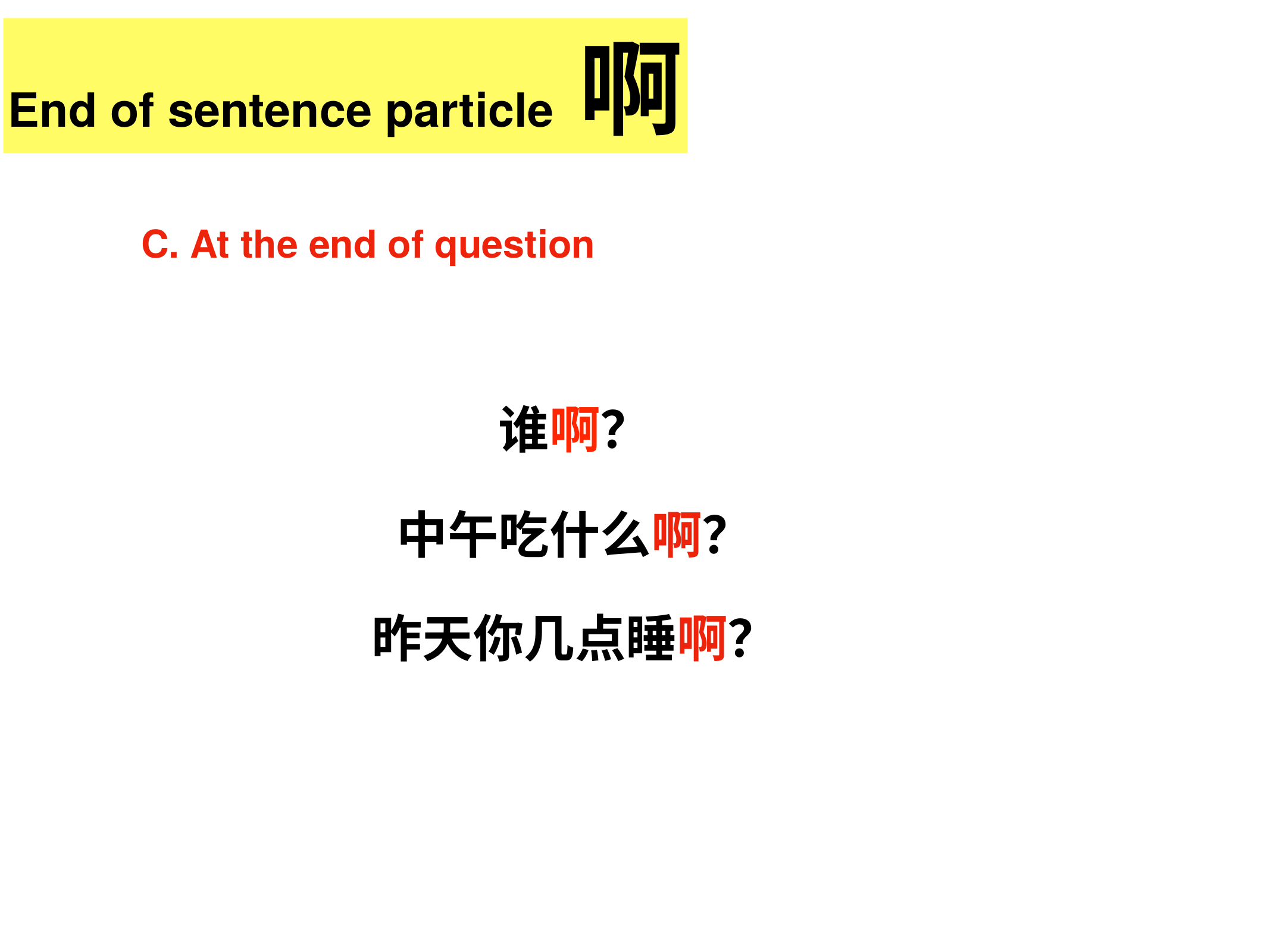

End of sentence particle 啊
C. At the end of question
谁啊？
中午吃什么啊？
昨天你几点睡啊？